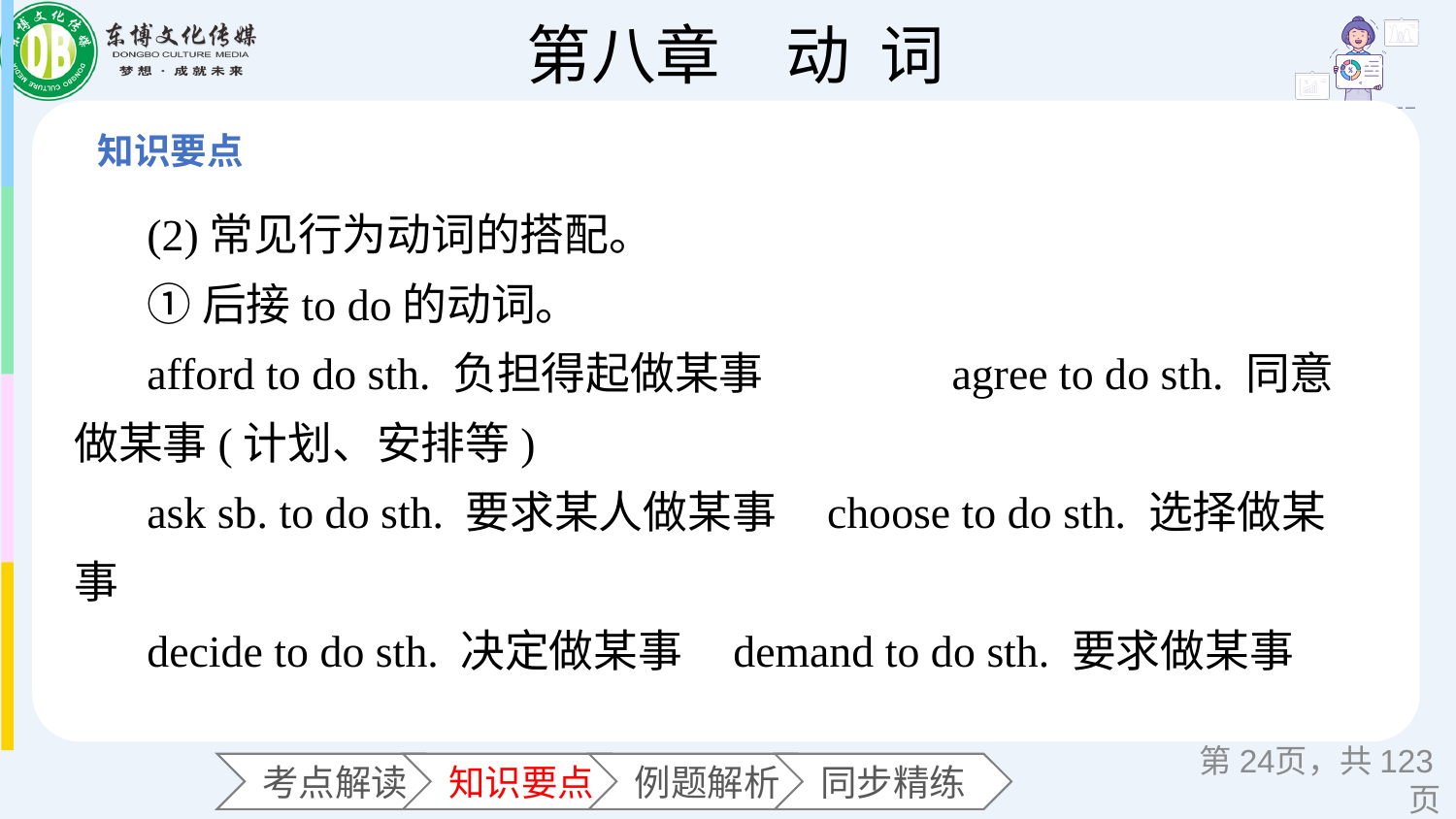

(2)常见行为动词的搭配。
①后接to do的动词。
afford to do sth. 负担得起做某事　　　　agree to do sth. 同意做某事(计划、安排等)
ask sb. to do sth. 要求某人做某事    choose to do sth. 选择做某事
decide to do sth. 决定做某事    demand to do sth. 要求做某事
第24页，共123页